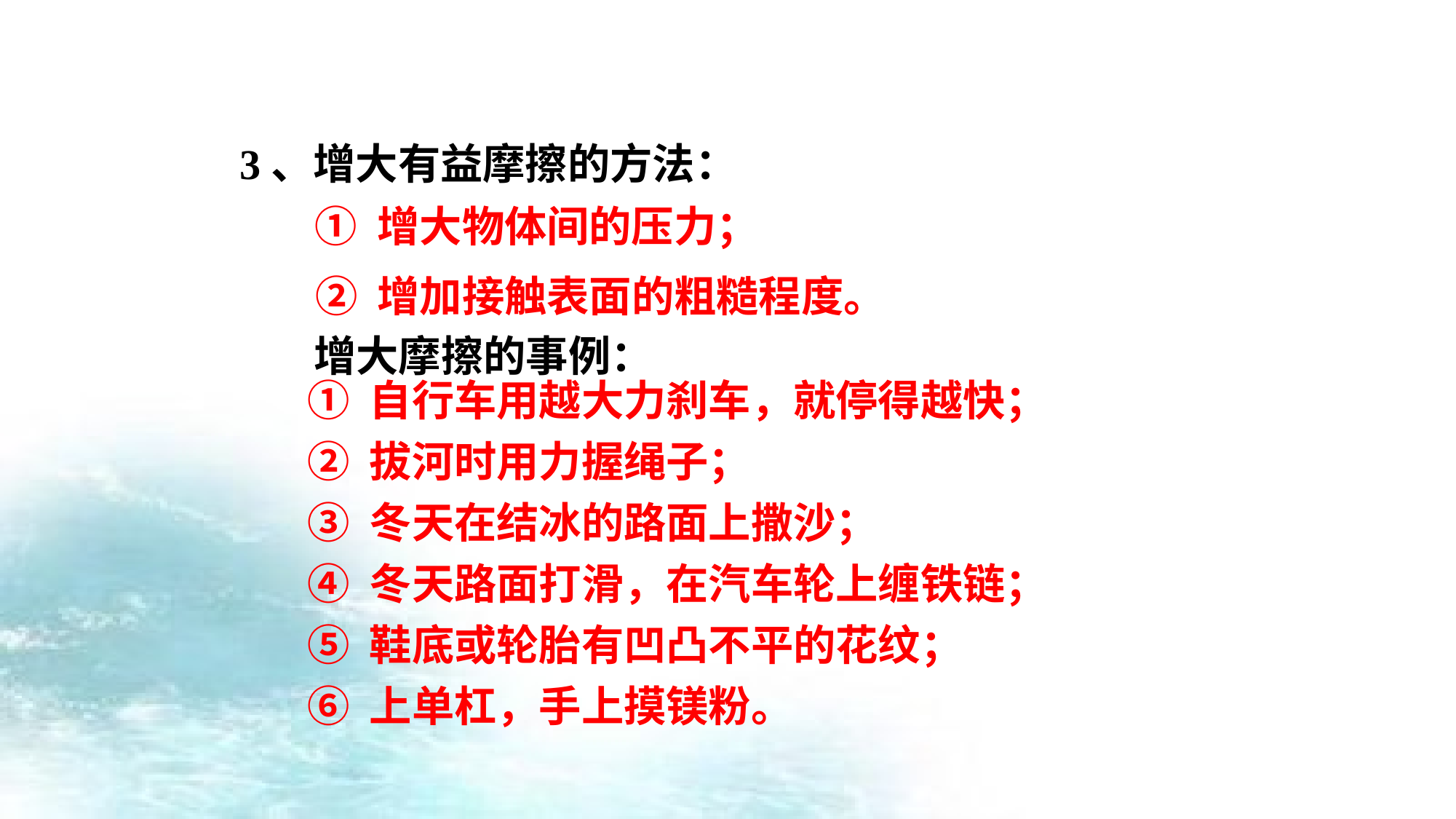

3、增大有益摩擦的方法：
① 增大物体间的压力；
② 增加接触表面的粗糙程度。

      ① 自行车用越大力刹车，就停得越快；
      ② 拔河时用力握绳子；
      ③ 冬天在结冰的路面上撒沙；
      ④ 冬天路面打滑，在汽车轮上缠铁链；
      ⑤ 鞋底或轮胎有凹凸不平的花纹；
      ⑥ 上单杠，手上摸镁粉。
增大摩擦的事例：